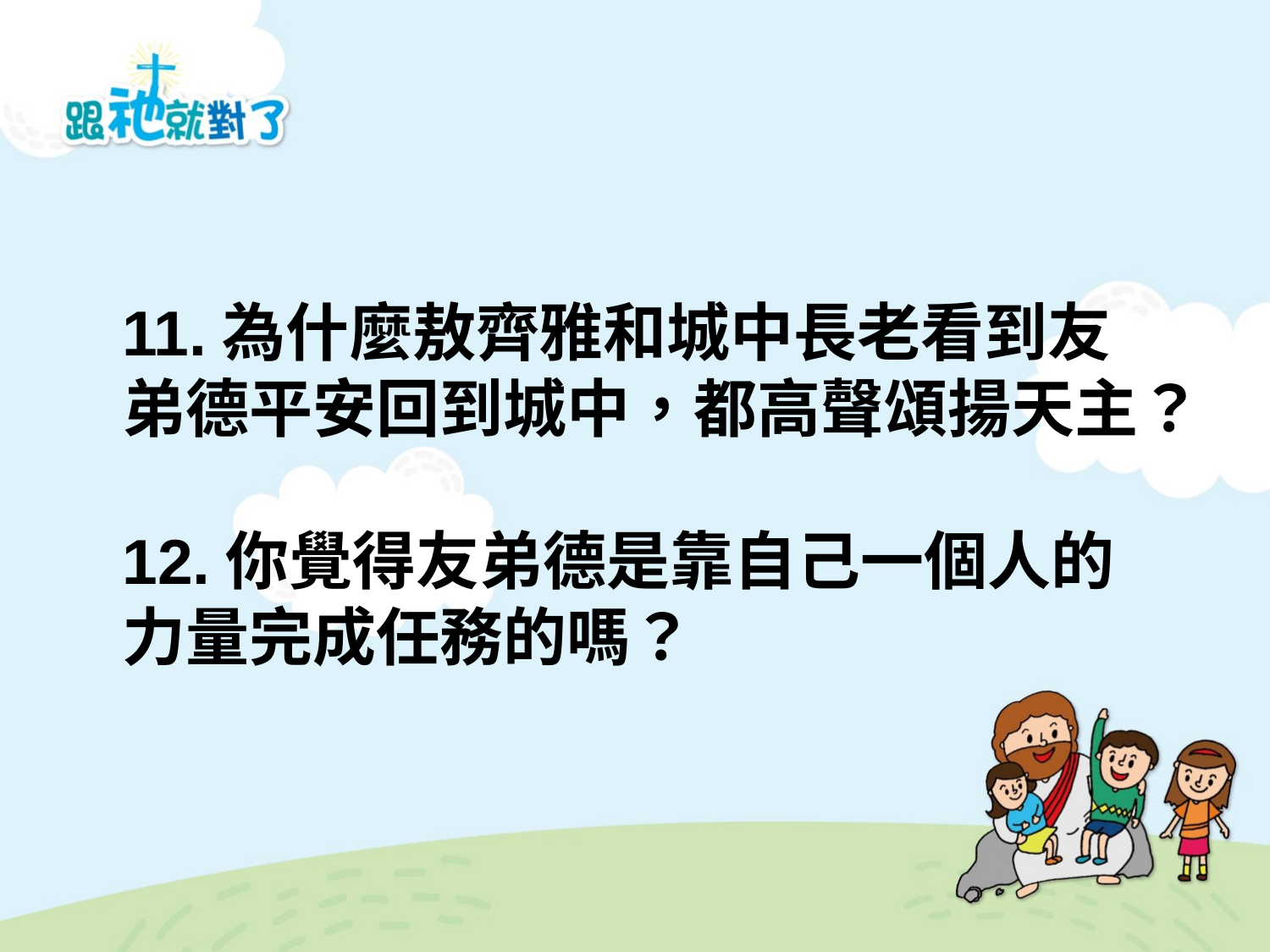

11.為什麼敖齊雅和城中長老看到友弟德平安回到城中，都高聲頌揚天主？

12.你覺得友弟德是靠自己一個人的力量完成任務的嗎？